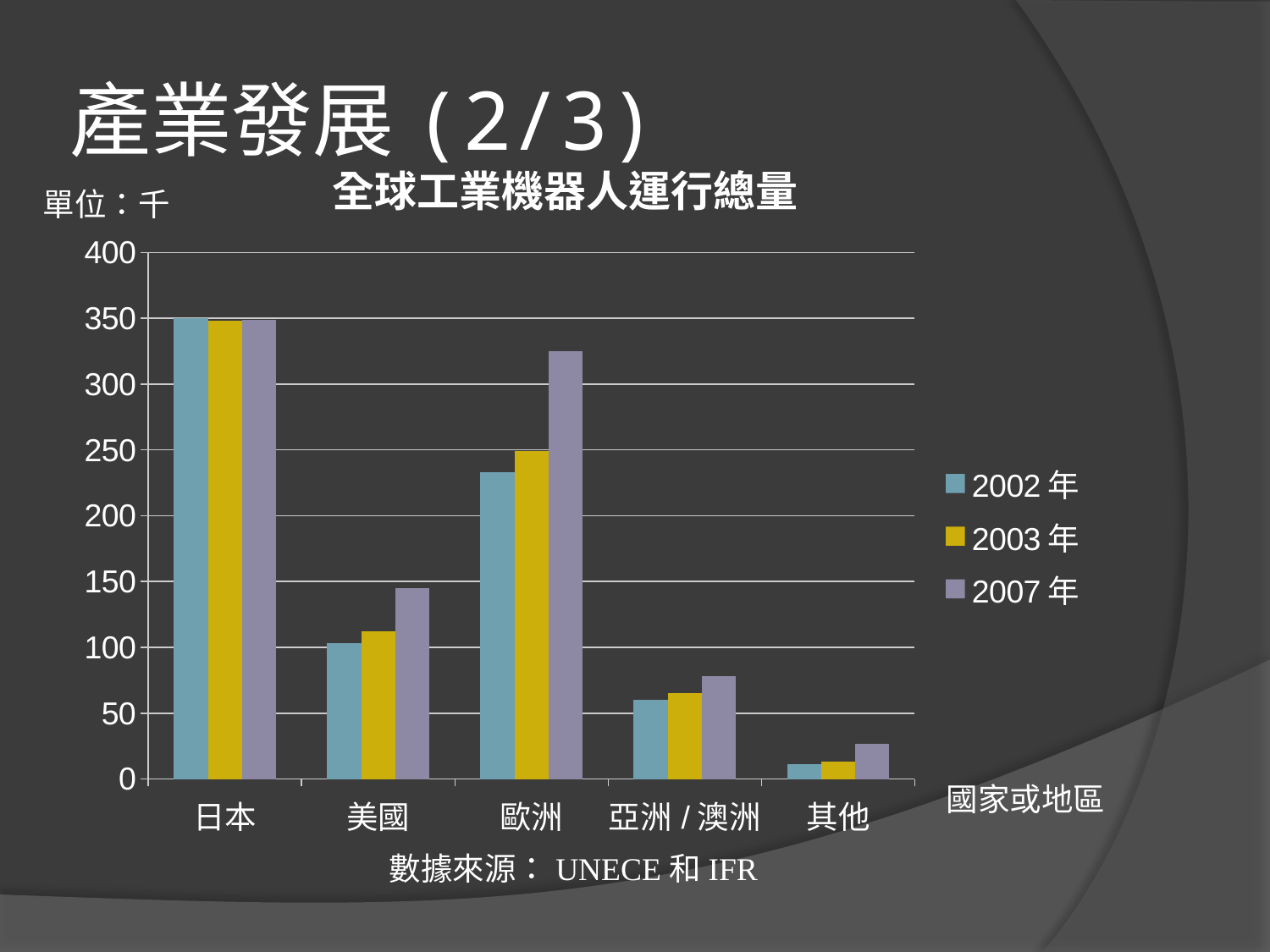

# 產業發展(2/3)
全球工業機器人運行總量
單位：千

### Chart

| Category | 2002年 | 2003年 | 2007年 |
|---|---|---|---|
| 日本 | 350.0 | 348.0 | 349.0 |
| 美國 | 103.0 | 112.0 | 145.0 |
| 歐洲 | 233.0 | 249.0 | 325.0 |
| 亞洲/澳洲 | 60.0 | 65.0 | 78.0 |
| 其他 | 11.0 | 13.0 | 27.0 |
國家或地區
數據來源：UNECE和IFR